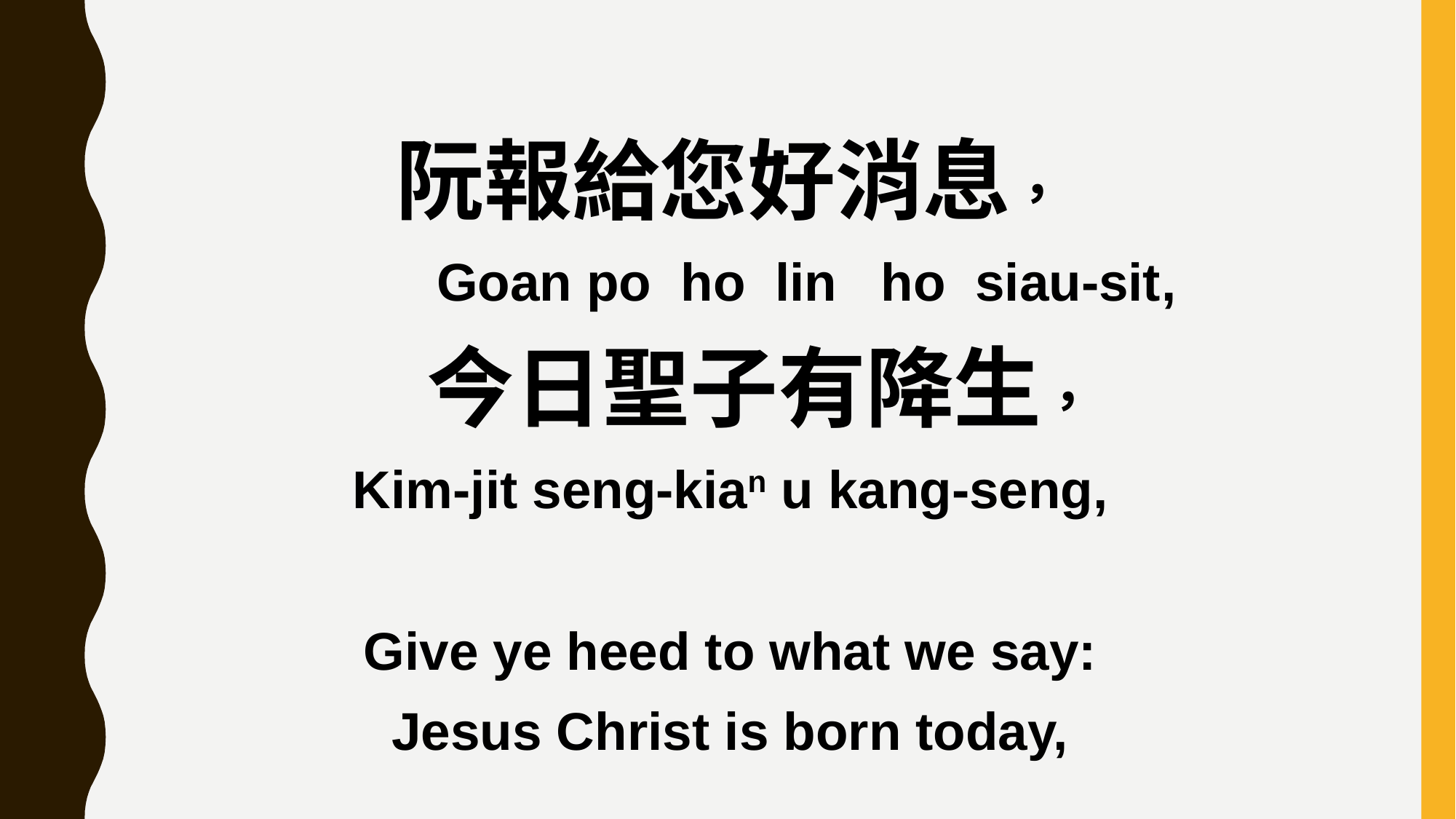

阮報給您好消息，
                   Goan po  ho  lin   ho  siau-sit,
  今日聖子有降生，
Kim-jit seng-kian u kang-seng,

Give ye heed to what we say:
Jesus Christ is born today,